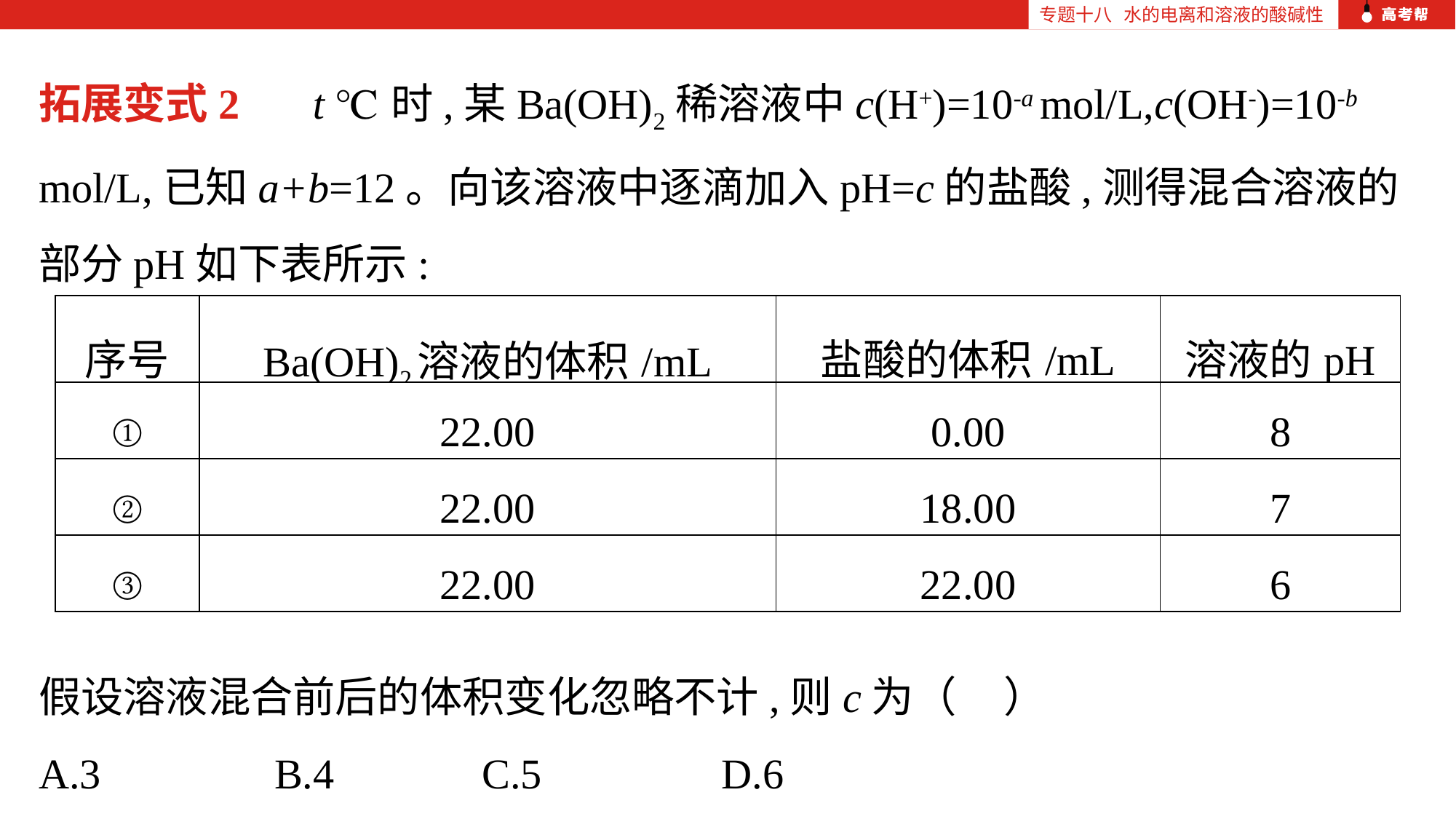

专题十八   水的电离和溶液的酸碱性

拓展变式2 　t ℃时,某Ba(OH)2稀溶液中c(H+)=10-a mol/L,c(OH-)=10-b mol/L,已知a+b=12。向该溶液中逐滴加入pH=c的盐酸,测得混合溶液的部分pH如下表所示:

假设溶液混合前后的体积变化忽略不计,则c为（     ）
A.3	            B.4	           C.5	             D.6
| 序号 | Ba(OH)2溶液的体积/mL | 盐酸的体积/mL | 溶液的pH |
| --- | --- | --- | --- |
| ① | 22.00 | 0.00 | 8 |
| ② | 22.00 | 18.00 | 7 |
| ③ | 22.00 | 22.00 | 6 |